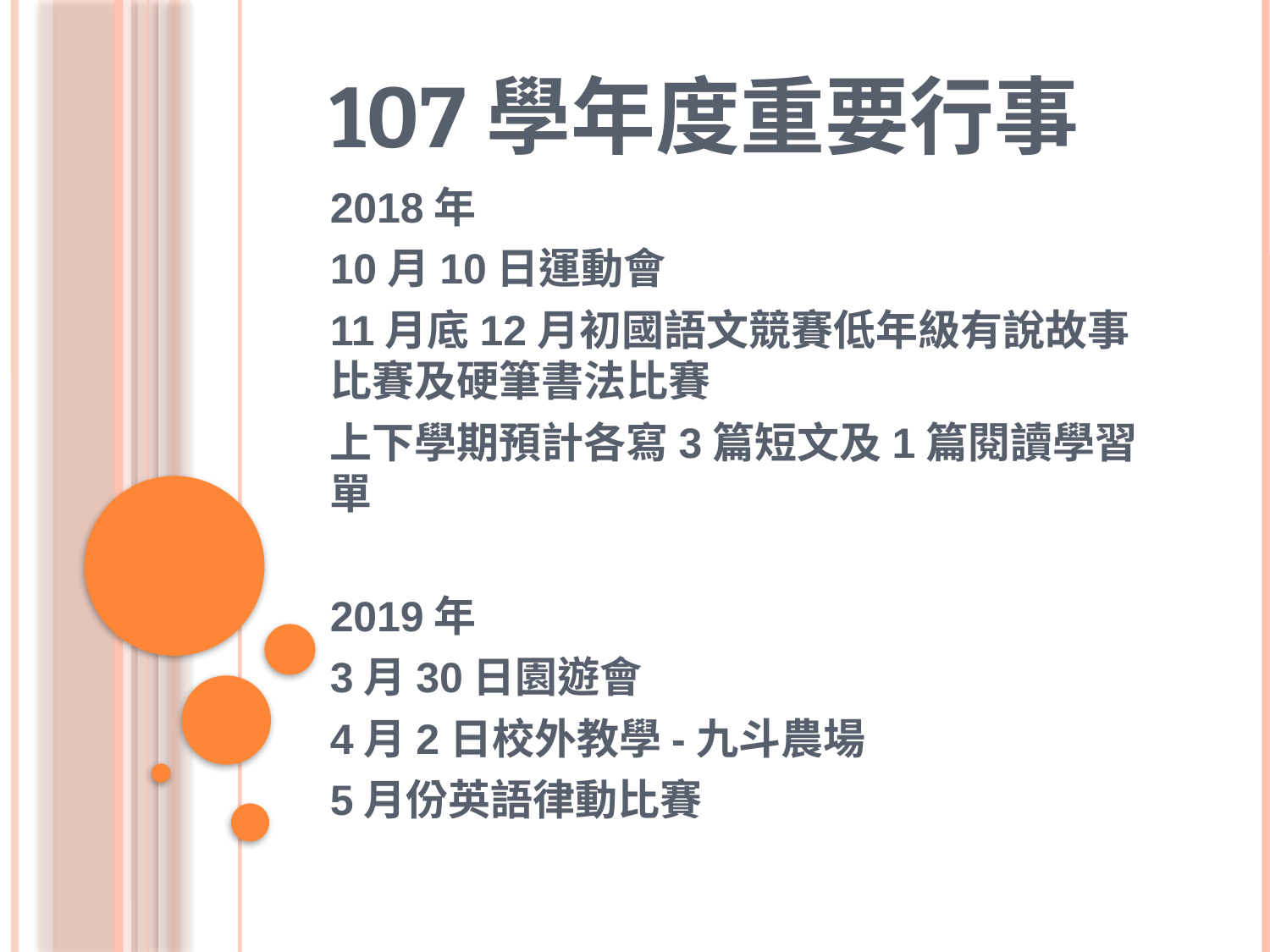

# 107學年度重要行事
2018年
10月10日運動會
11月底12月初國語文競賽低年級有說故事比賽及硬筆書法比賽
上下學期預計各寫3篇短文及1篇閱讀學習單

2019年
3月30日園遊會
4月2日校外教學-九斗農場
5月份英語律動比賽